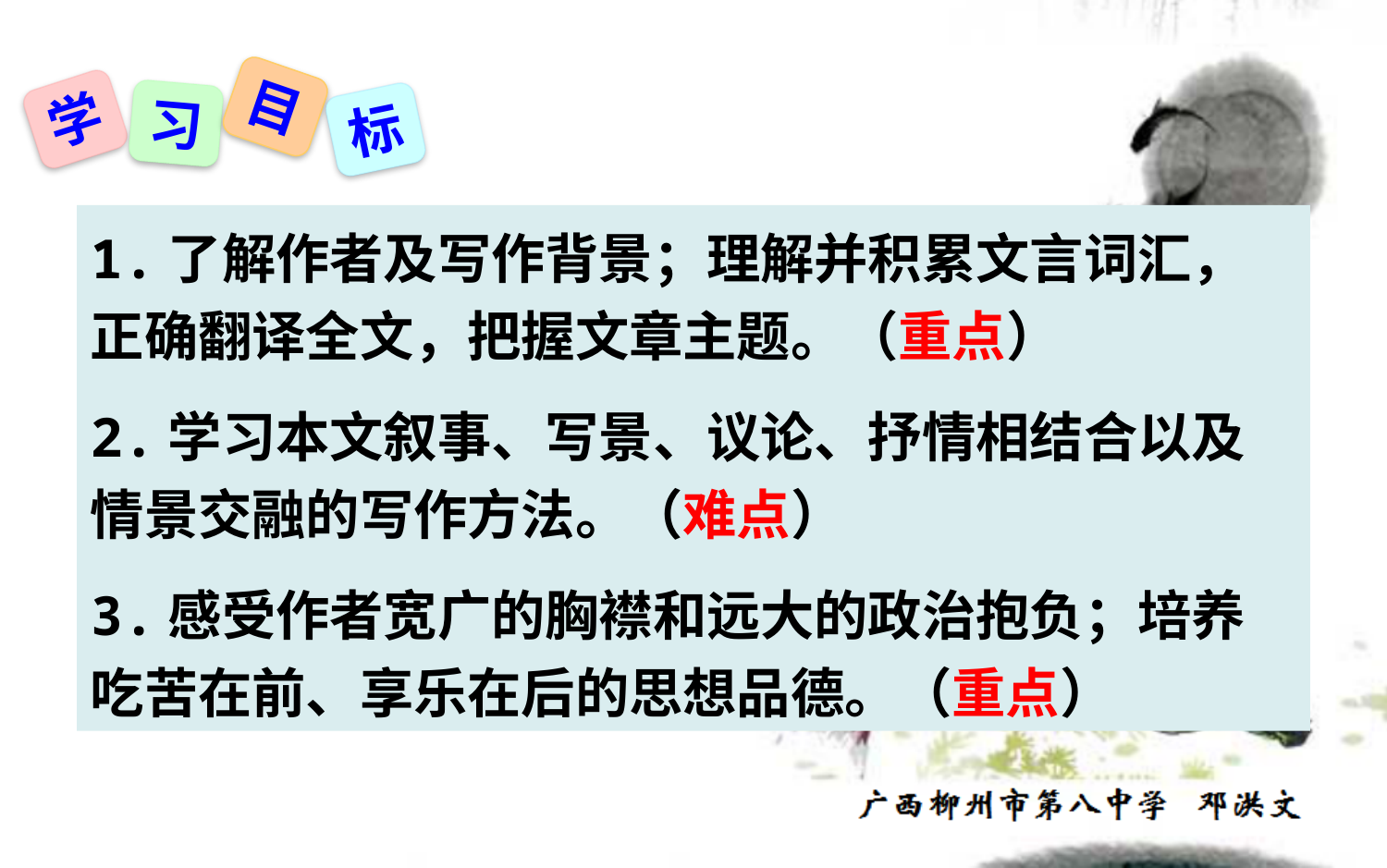

目
学
习
标
1.了解作者及写作背景；理解并积累文言词汇，正确翻译全文，把握文章主题。（重点）
2.学习本文叙事、写景、议论、抒情相结合以及情景交融的写作方法。（难点）
3.感受作者宽广的胸襟和远大的政治抱负；培养吃苦在前、享乐在后的思想品德。（重点）